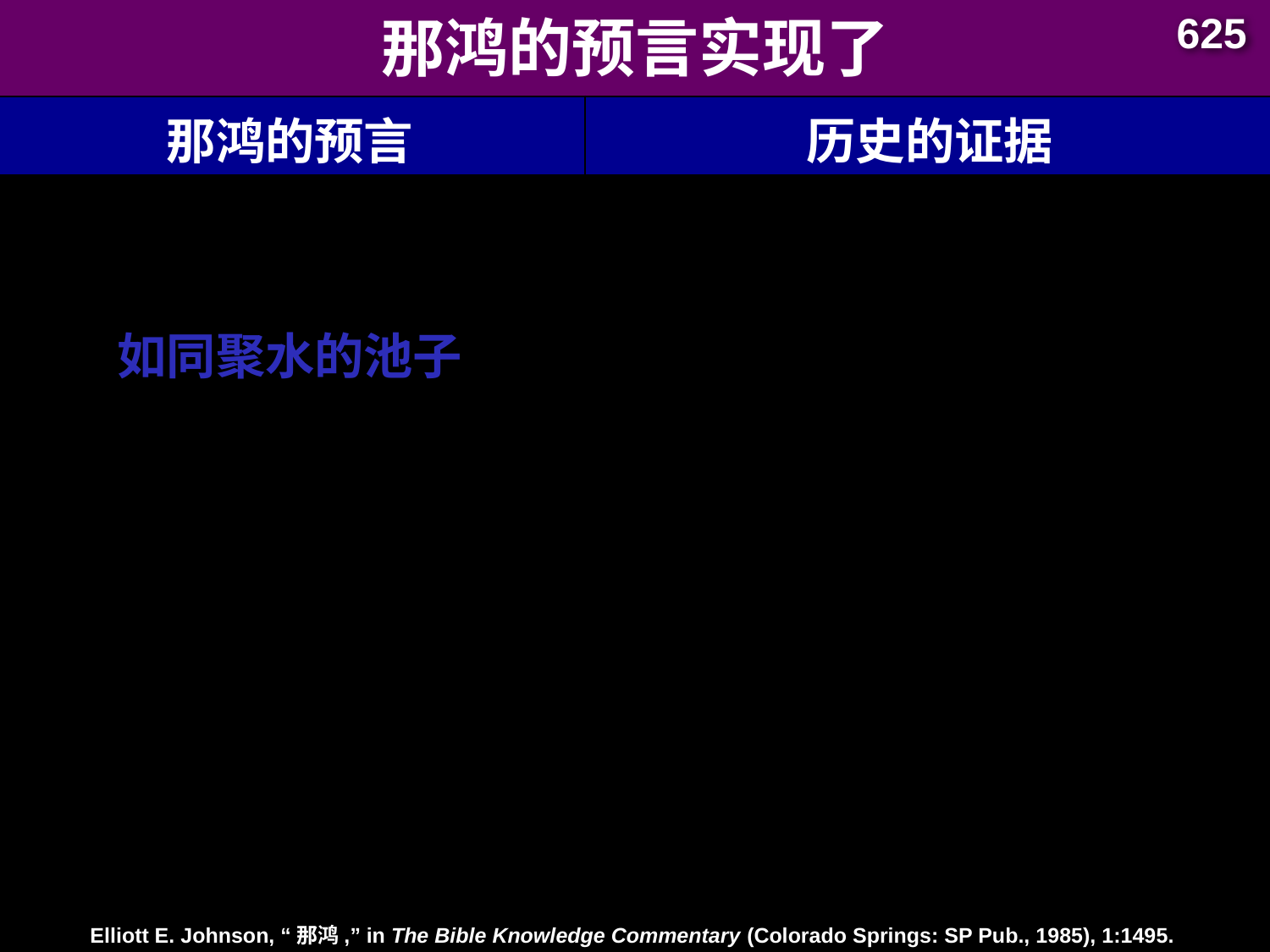

625
# 那鸿的预言实现了
| 那鸿的预言 | 历史的证据 |
| --- | --- |
| 9.那鸿书 2:8 “尼尼微自古以来充满人民，如同聚水的池子；现在人民却都逃跑。虽有人呼喊说：‘站住！站住！’却无人回顾。” （和合本） | 9. “萨达纳帕卢斯（Sardanapalus，辛·沙尔·伊什库恩王的另一个名字）带着大量财宝，将他的三个儿子和两个女儿送往帕夫拉戈尼亚，交给他最忠诚的臣属卡托斯总督。” （狄奥多罗斯，《历史文库》2.26.8） |
Elliott E. Johnson, “那鸿,” in The Bible Knowledge Commentary (Colorado Springs: SP Pub., 1985), 1:1495.